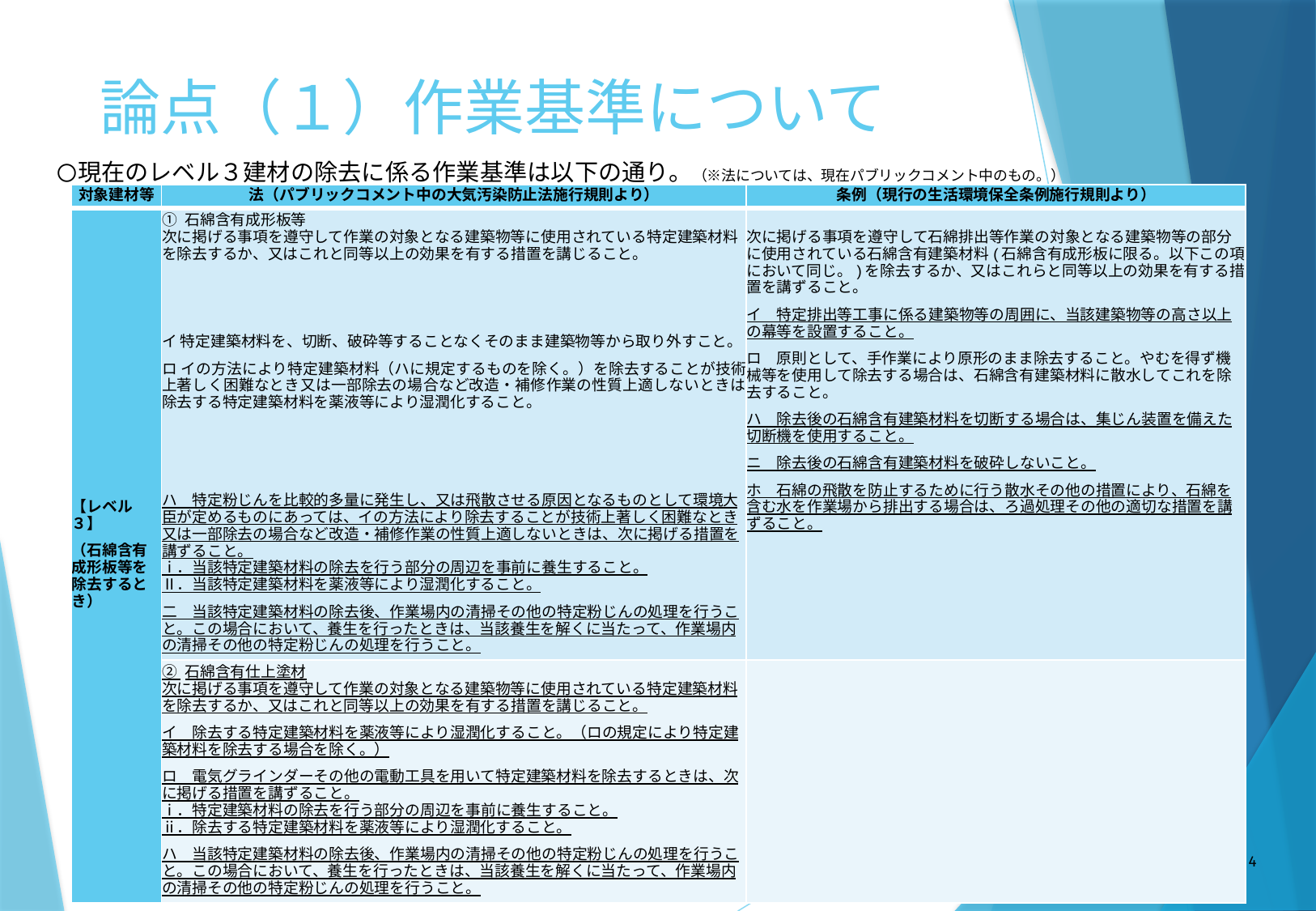

# 論点（１）作業基準について
　〇現在のレベル３建材の除去に係る作業基準は以下の通り。（※法については、現在パブリックコメント中のもの。）

| 対象建材等 | 法（パブリックコメント中の大気汚染防止法施行規則より） | 条例（現行の生活環境保全条例施行規則より） |
| --- | --- | --- |
| 【レベル３】 （石綿含有成形板等を除去するとき） | ① 石綿含有成形板等 次に掲げる事項を遵守して作業の対象となる建築物等に使用されている特定建築材料を除去するか、又はこれと同等以上の効果を有する措置を講じること。 イ 特定建築材料を、切断、破砕等することなくそのまま建築物等から取り外すこと。 ロ イの方法により特定建築材料（ハに規定するものを除く。）を除去することが技術上著しく困難なとき又は一部除去の場合など改造・補修作業の性質上適しないときは、除去する特定建築材料を薬液等により湿潤化すること。 ハ　特定粉じんを比較的多量に発生し、又は飛散させる原因となるものとして環境大臣が定めるものにあっては、イの方法により除去することが技術上著しく困難なとき又は一部除去の場合など改造・補修作業の性質上適しないときは、次に掲げる措置を講ずること。 ⅰ．当該特定建築材料の除去を行う部分の周辺を事前に養生すること。 Ⅱ．当該特定建築材料を薬液等により湿潤化すること。 二　当該特定建築材料の除去後、作業場内の清掃その他の特定粉じんの処理を行うこと。この場合において、養生を行ったときは、当該養生を解くに当たって、作業場内の清掃その他の特定粉じんの処理を行うこと。 | 次に掲げる事項を遵守して石綿排出等作業の対象となる建築物等の部分に使用されている石綿含有建築材料(石綿含有成形板に限る。以下この項において同じ。)を除去するか、又はこれらと同等以上の効果を有する措置を講ずること。 イ　特定排出等工事に係る建築物等の周囲に、当該建築物等の高さ以上の幕等を設置すること。 ロ　原則として、手作業により原形のまま除去すること。やむを得ず機械等を使用して除去する場合は、石綿含有建築材料に散水してこれを除去すること。 ハ　除去後の石綿含有建築材料を切断する場合は、集じん装置を備えた切断機を使用すること。 ニ　除去後の石綿含有建築材料を破砕しないこと。 ホ　石綿の飛散を防止するために行う散水その他の措置により、石綿を含む水を作業場から排出する場合は、ろ過処理その他の適切な措置を講ずること。 |
|  | ② 石綿含有仕上塗材 次に掲げる事項を遵守して作業の対象となる建築物等に使用されている特定建築材料を除去するか、又はこれと同等以上の効果を有する措置を講じること。 イ　除去する特定建築材料を薬液等により湿潤化すること。（ロの規定により特定建築材料を除去する場合を除く。） ロ　電気グラインダーその他の電動工具を用いて特定建築材料を除去するときは、次に掲げる措置を講ずること。 ⅰ．特定建築材料の除去を行う部分の周辺を事前に養生すること。 ⅱ．除去する特定建築材料を薬液等により湿潤化すること。 ハ　当該特定建築材料の除去後、作業場内の清掃その他の特定粉じんの処理を行うこと。この場合において、養生を行ったときは、当該養生を解くに当たって、作業場内の清掃その他の特定粉じんの処理を行うこと。 |  |
4